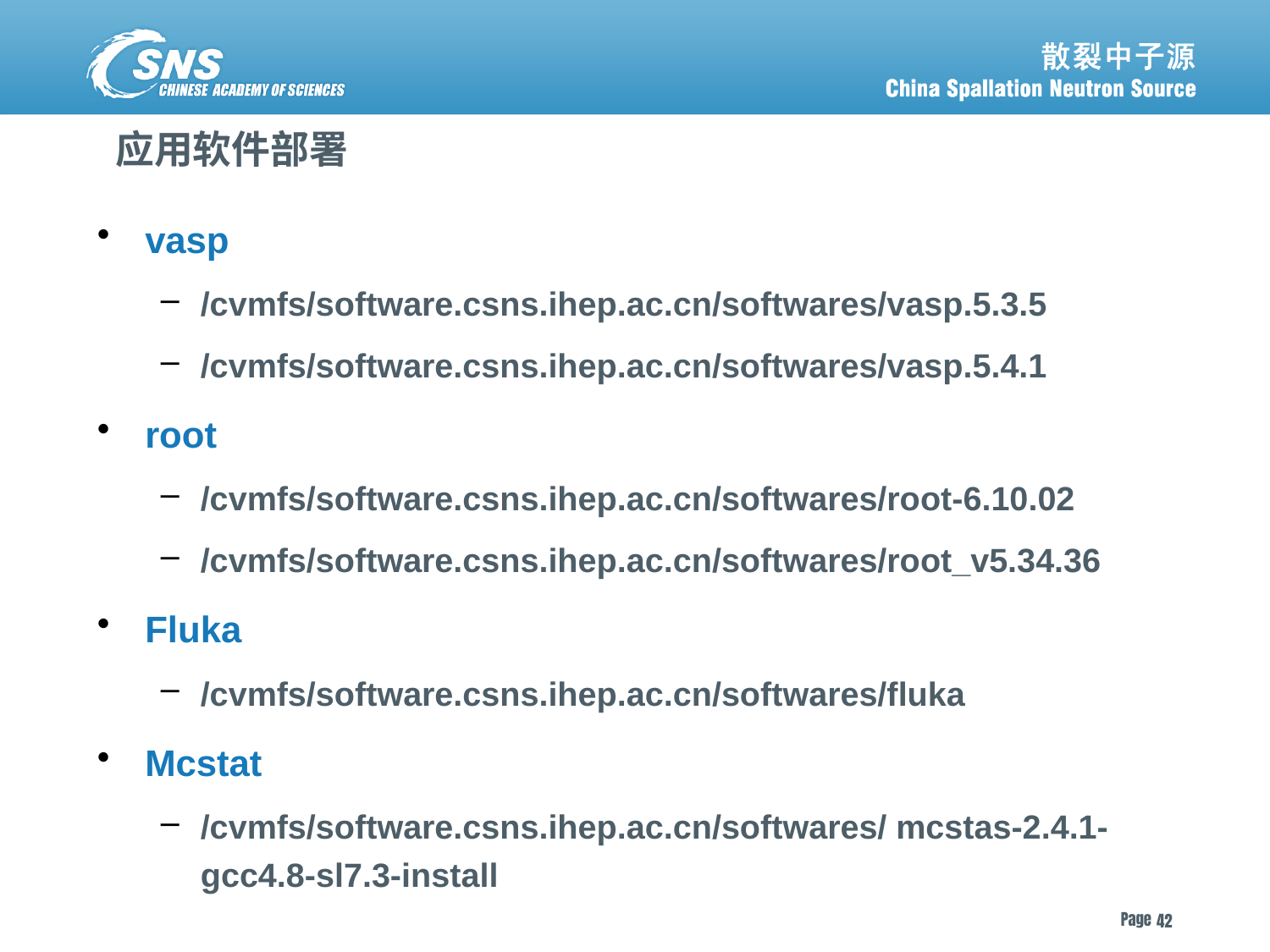

# 应用软件部署
vasp
/cvmfs/software.csns.ihep.ac.cn/softwares/vasp.5.3.5
/cvmfs/software.csns.ihep.ac.cn/softwares/vasp.5.4.1
root
/cvmfs/software.csns.ihep.ac.cn/softwares/root-6.10.02
/cvmfs/software.csns.ihep.ac.cn/softwares/root_v5.34.36
Fluka
/cvmfs/software.csns.ihep.ac.cn/softwares/fluka
Mcstat
/cvmfs/software.csns.ihep.ac.cn/softwares/ mcstas-2.4.1-gcc4.8-sl7.3-install

42